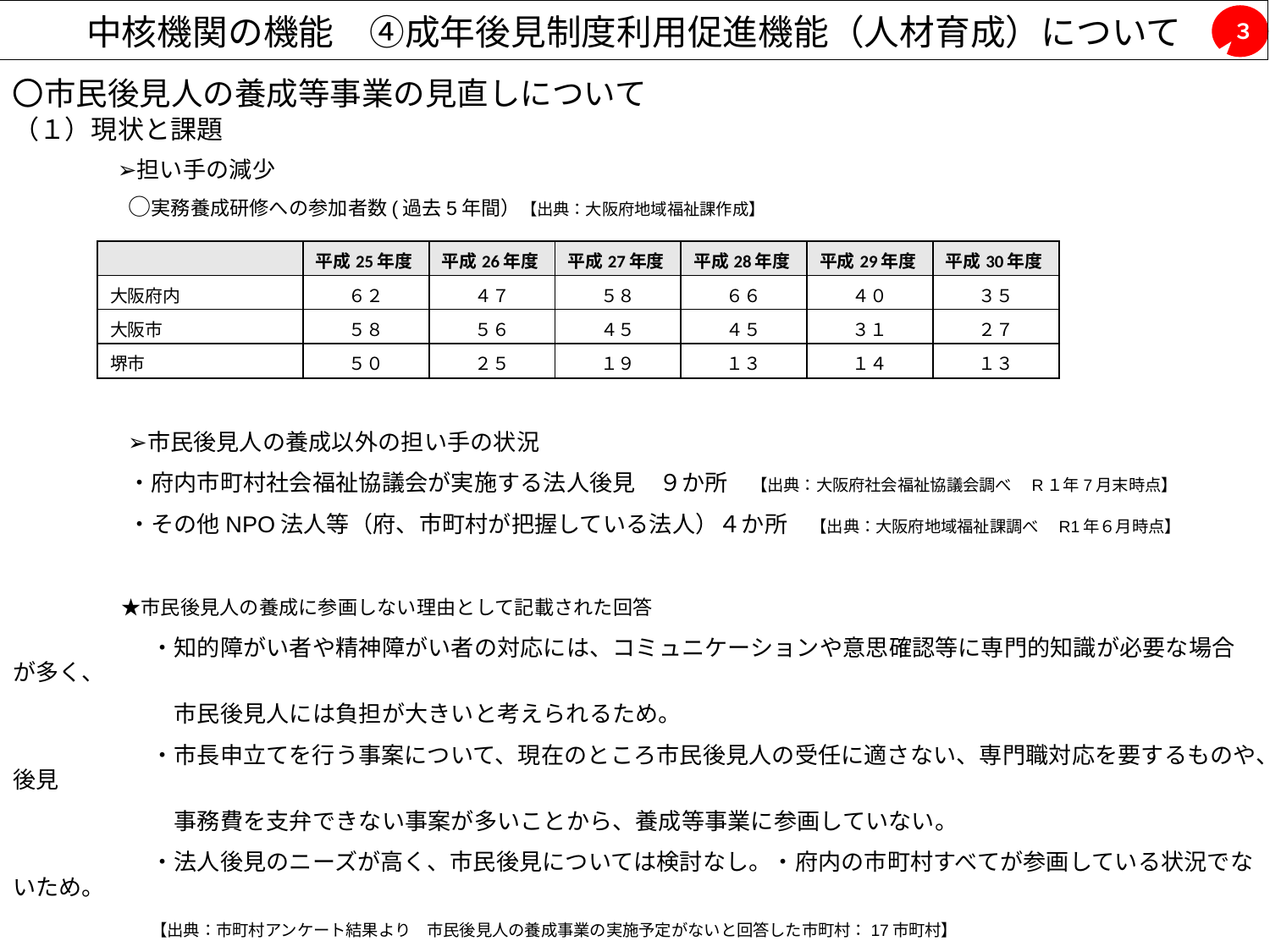

中核機関の機能　④成年後見制度利用促進機能（人材育成）について
３

（１）現状と課題
　　　　　➢担い手の減少
　　　　　○実務養成研修への参加者数(過去5年間）【出典：大阪府地域福祉課作成】

　　　　　➢市民後見人の養成以外の担い手の状況
　　　　　・府内市町村社会福祉協議会が実施する法人後見　９か所　【出典：大阪府社会福祉協議会調べ　R１年7月末時点】
　　　　　・その他NPO法人等（府、市町村が把握している法人）４か所　【出典：大阪府地域福祉課調べ　R1年６月時点】

　　　　　★市民後見人の養成に参画しない理由として記載された回答
　　　　　　・知的障がい者や精神障がい者の対応には、コミュニケーションや意思確認等に専門的知識が必要な場合が多く、
　　　　　　　市民後見人には負担が大きいと考えられるため。
　　　　　　・市長申立てを行う事案について、現在のところ市民後見人の受任に適さない、専門職対応を要するものや、後見
　　　　　　　事務費を支弁できない事案が多いことから、養成等事業に参画していない。
　　　　　　・法人後見のニーズが高く、市民後見については検討なし。・府内の市町村すべてが参画している状況でないため。
　　　　　　【出典：市町村アンケート結果より　市民後見人の養成事業の実施予定がないと回答した市町村：17市町村】
〇市民後見人の養成等事業の見直しについて
|  | 平成25年度 | 平成26年度 | 平成27年度 | 平成28年度 | 平成29年度 | 平成30年度 |
| --- | --- | --- | --- | --- | --- | --- |
| 大阪府内 | ６２ | ４７ | ５８ | ６６ | ４０ | ３５ |
| 大阪市 | ５８ | ５６ | ４５ | ４５ | ３１ | ２７ |
| 堺市 | ５０ | ２５ | １９ | １３ | １４ | １３ |